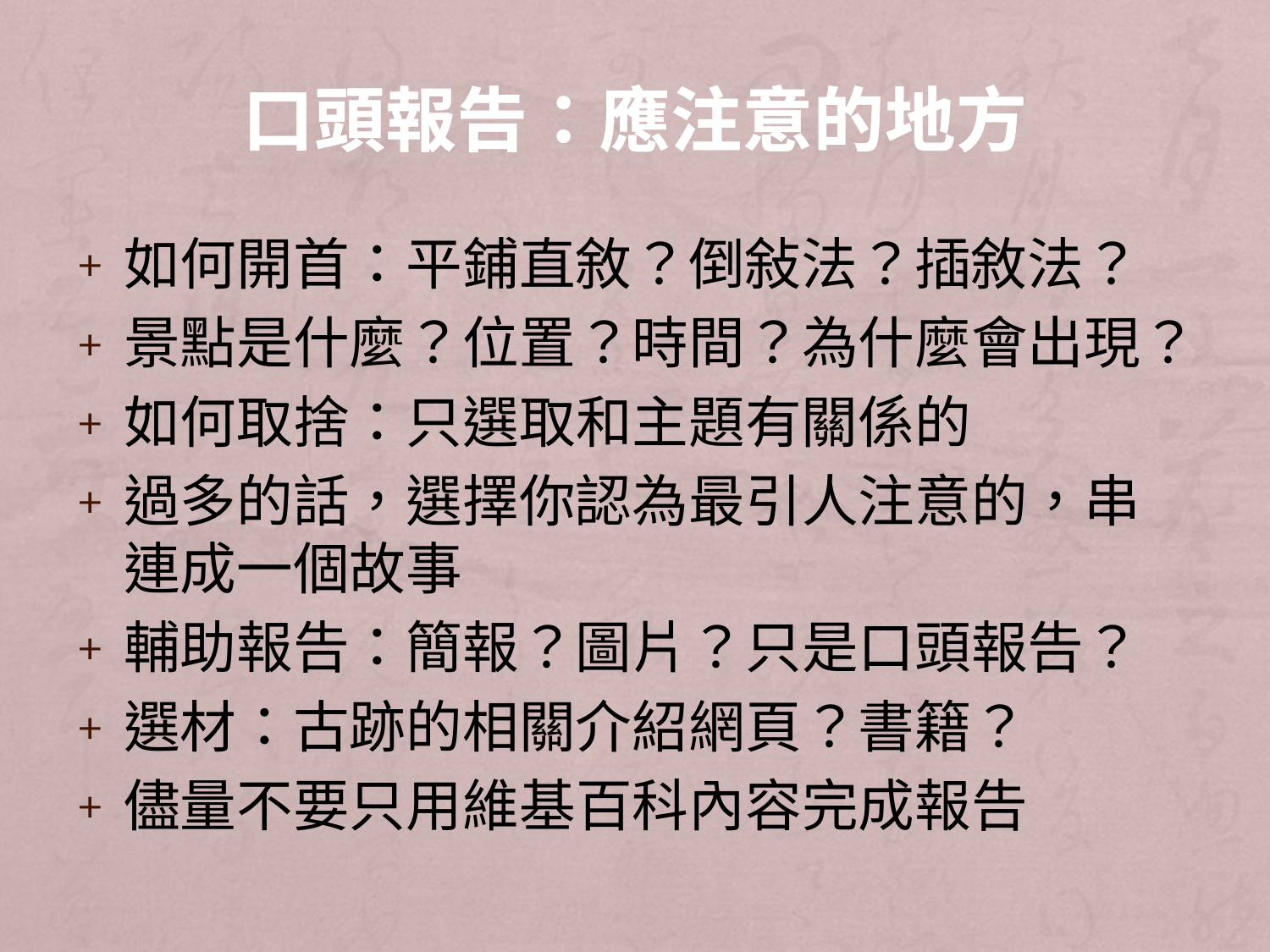

# 口頭報告：應注意的地方
如何開首：平鋪直敘？倒敍法？插敘法？
景點是什麼？位置？時間？為什麼會出現？
如何取捨：只選取和主題有關係的
過多的話，選擇你認為最引人注意的，串連成一個故事
輔助報告：簡報？圖片？只是口頭報告？
選材：古跡的相關介紹網頁？書籍？
儘量不要只用維基百科內容完成報告